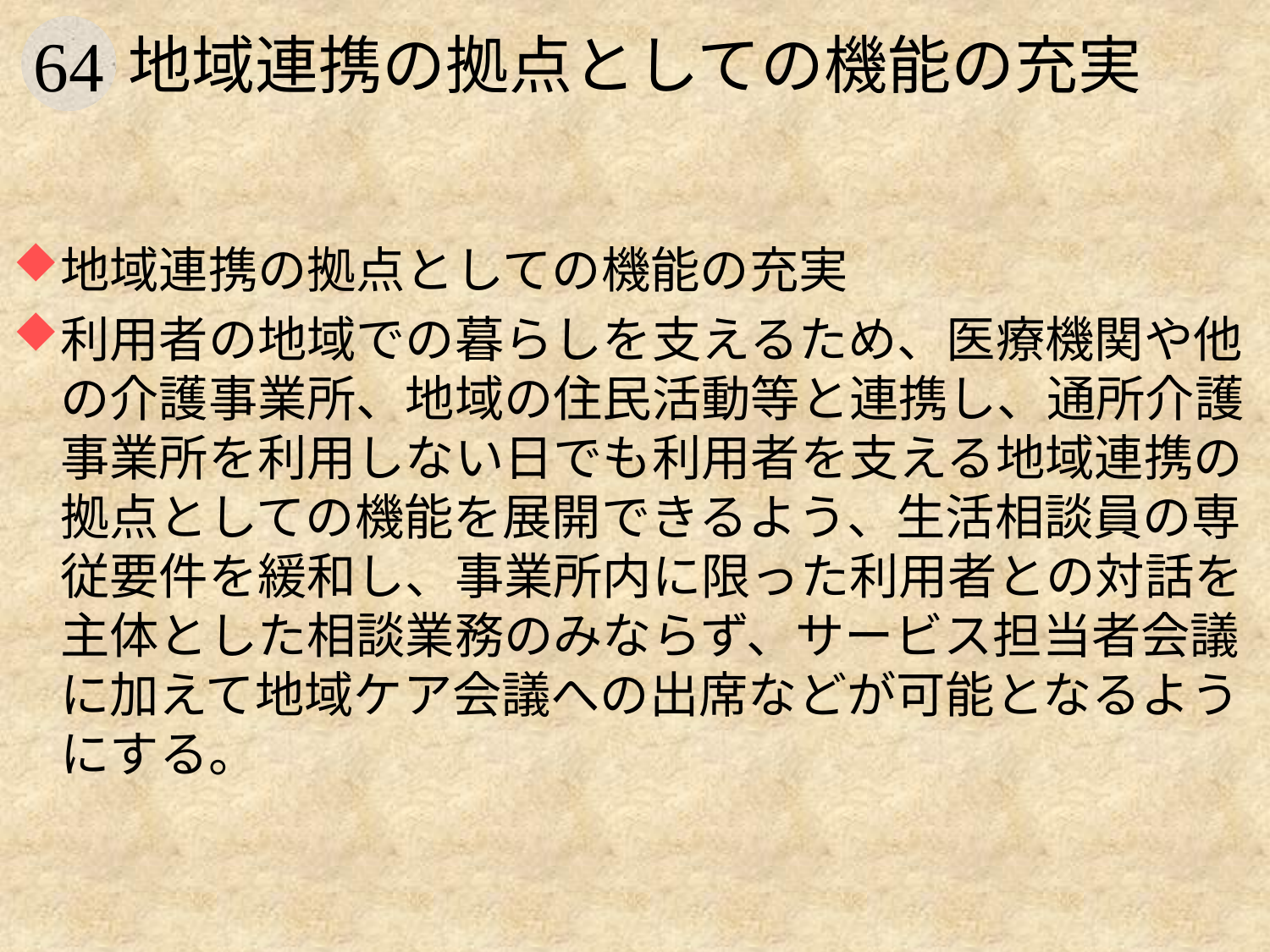

# 地域連携の拠点としての機能の充実
地域連携の拠点としての機能の充実
利用者の地域での暮らしを支えるため、医療機関や他の介護事業所、地域の住民活動等と連携し、通所介護事業所を利用しない日でも利用者を支える地域連携の拠点としての機能を展開できるよう、生活相談員の専従要件を緩和し、事業所内に限った利用者との対話を主体とした相談業務のみならず、サービス担当者会議に加えて地域ケア会議への出席などが可能となるようにする。